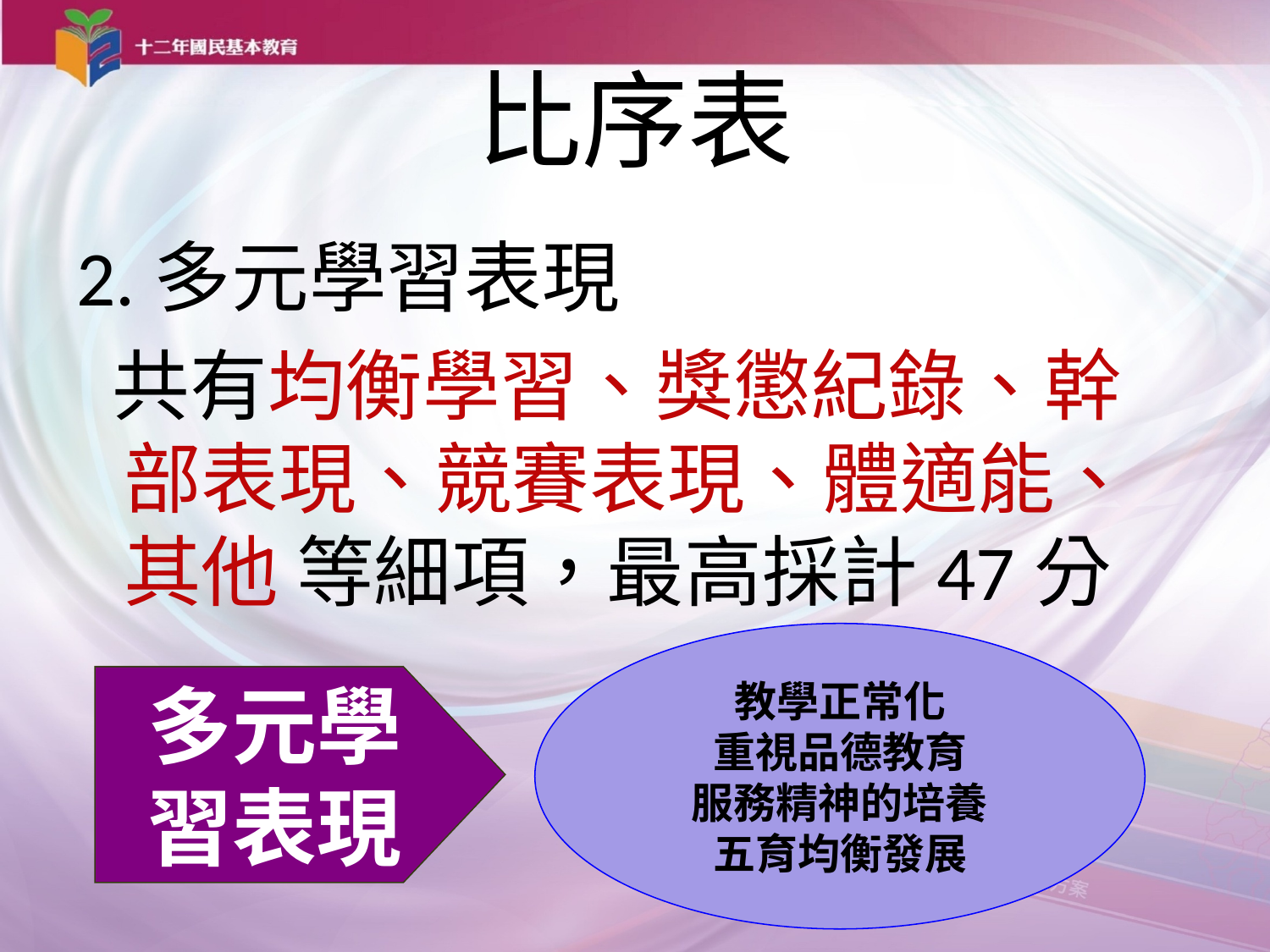

# 比序表
2.多元學習表現
 共有均衡學習、獎懲紀錄、幹部表現、競賽表現、體適能、其他 等細項，最高採計47分
教學正常化
重視品德教育
服務精神的培養
五育均衡發展
多元學習表現